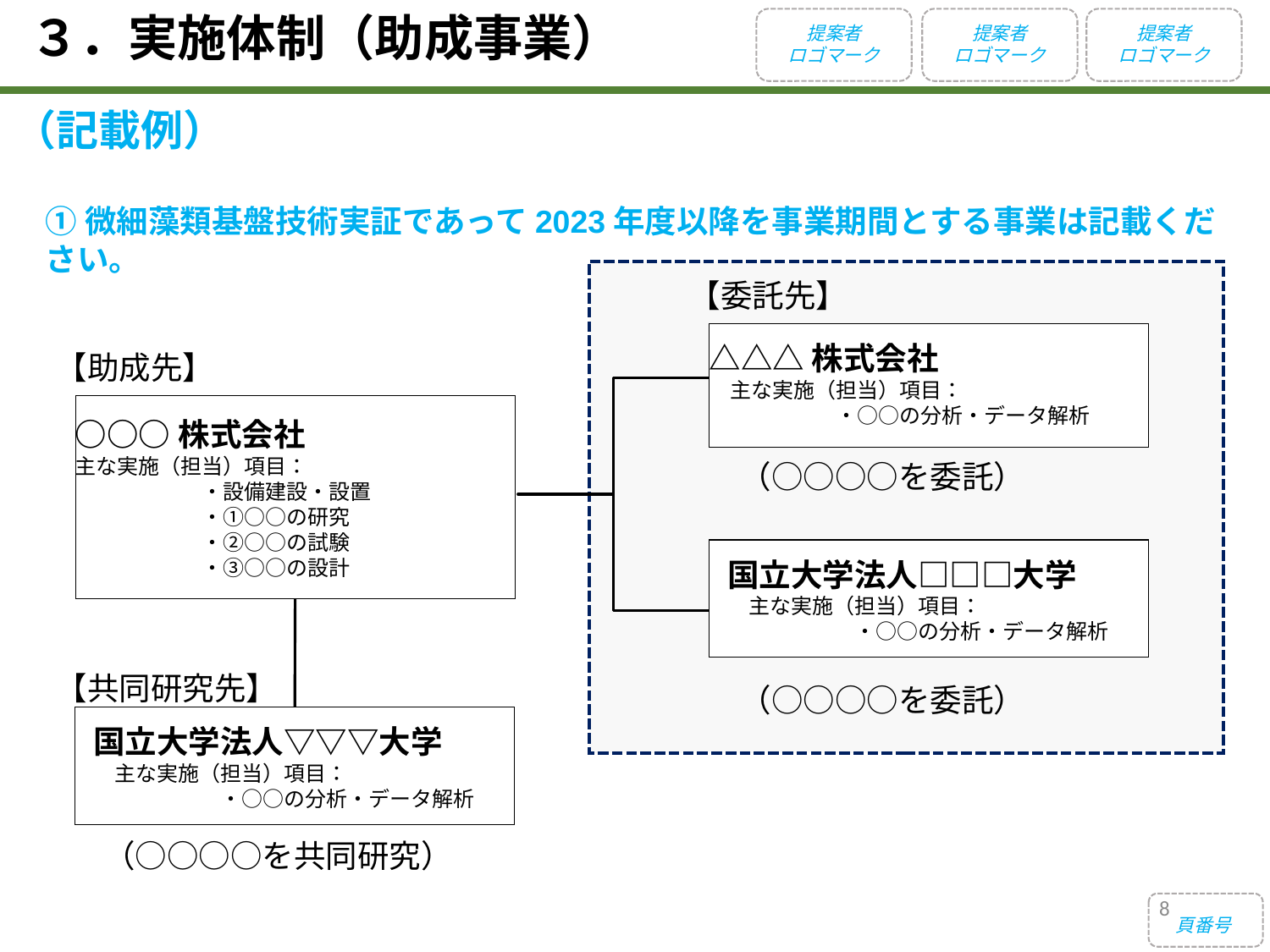

３．実施体制（助成事業）

提案者
ロゴマーク
提案者
ロゴマーク
提案者
ロゴマーク
（記載例）
①微細藻類基盤技術実証であって2023年度以降を事業期間とする事業は記載ください。

【委託先】
△△△株式会社
　主な実施（担当）項目：
・○○の分析・データ解析

○○○株式会社
主な実施（担当）項目：
・設備建設・設置
・①○○の研究
・②○○の試験
・③○○の設計
（○○○○を委託）
国立大学法人□□□大学
　主な実施（担当）項目：
・○○の分析・データ解析

（○○○○を委託）
国立大学法人▽▽▽大学
　主な実施（担当）項目：
・○○の分析・データ解析

（○○○○を共同研究）
【助成先】
【共同研究先】
8

頁番号